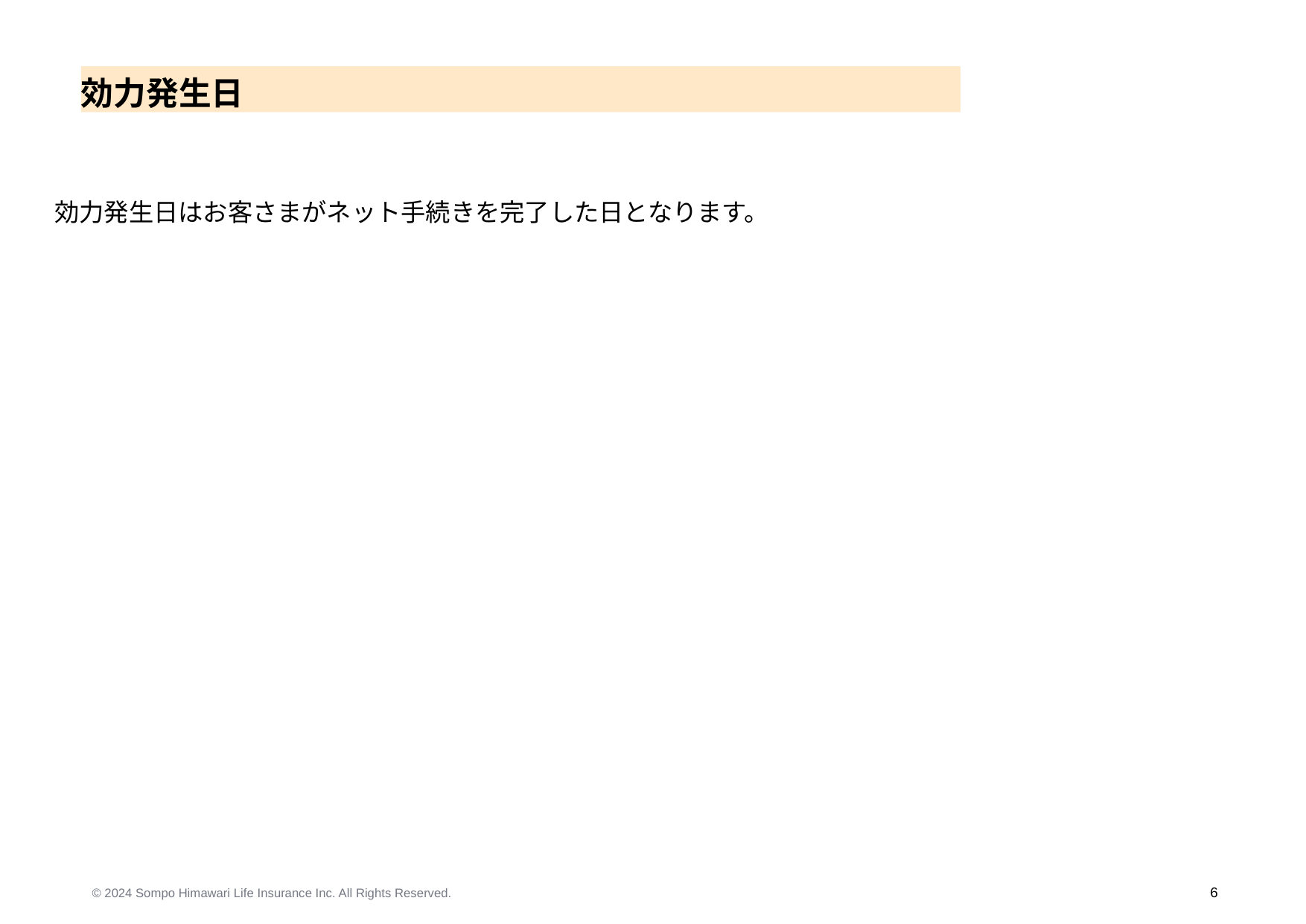

# 効力発生日
効力発生日はお客さまがネット手続きを完了した日となります。